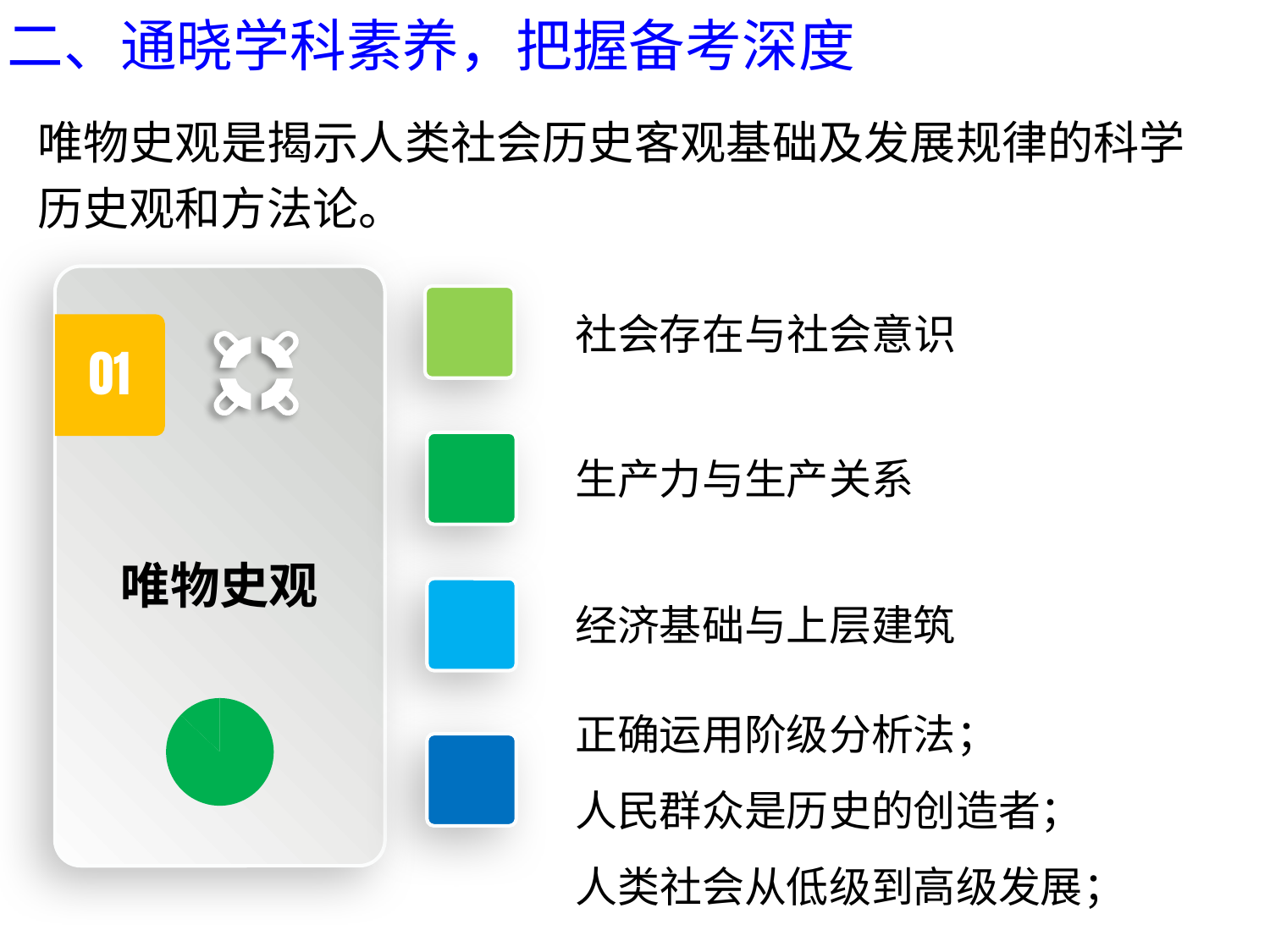

二、通晓学科素养，把握备考深度
唯物史观是揭示人类社会历史客观基础及发展规律的科学历史观和方法论。

01
唯物史观

### Chart

| Category | 销售额 |
|---|---|
| 第一季度 | 87.0 |
| 第二季度 | 13.0 |
社会存在与社会意识

生产力与生产关系

经济基础与上层建筑

正确运用阶级分析法；
人民群众是历史的创造者；
人类社会从低级到高级发展；